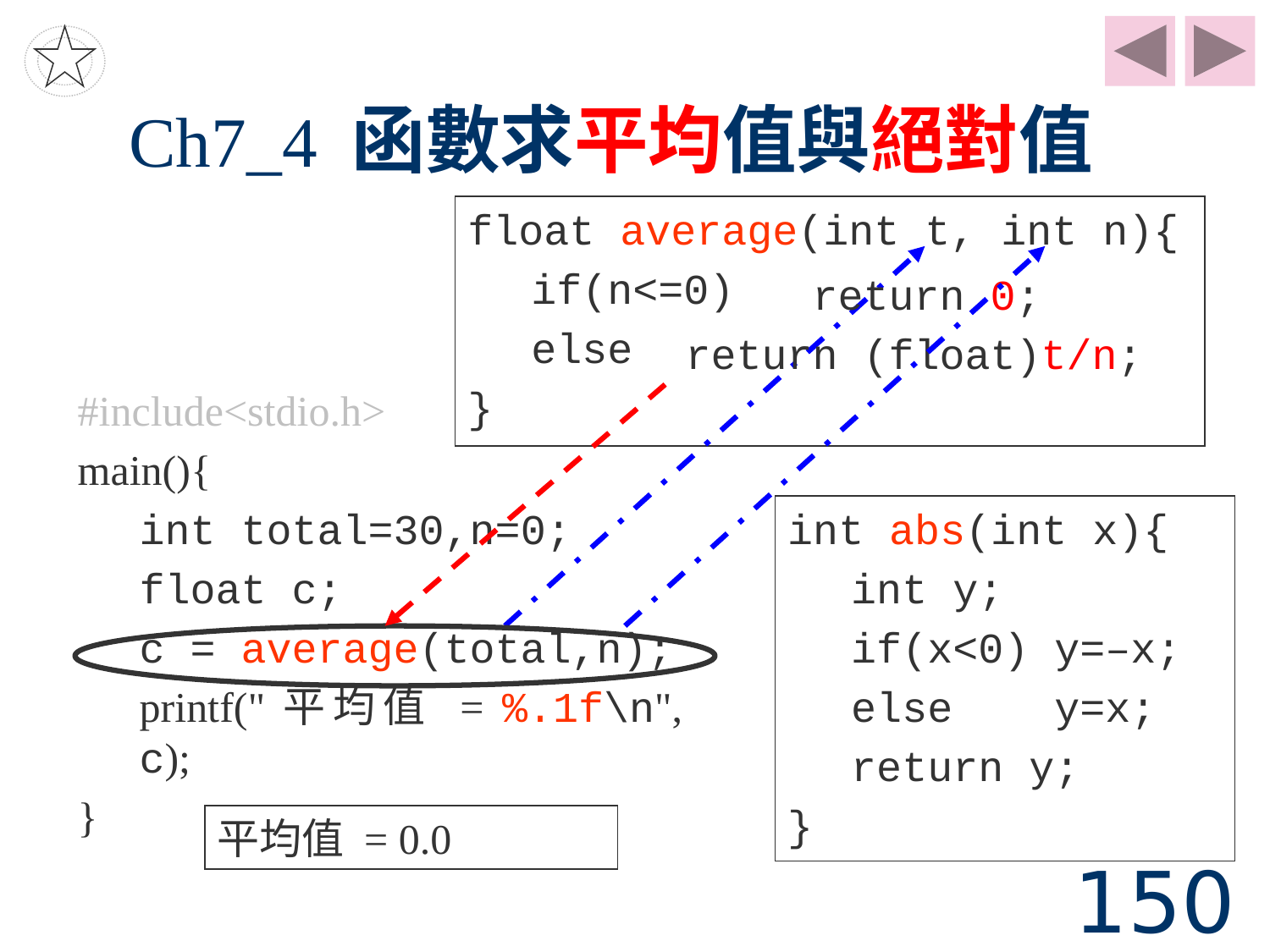

# Ch7_4 函數求平均值與絕對值
float average(int t, int n){
	if(n<=0)
	else
}

	return 0;
return (float)t/n;

#include<stdio.h>
main(){
	int total=30,n=0;
	float c;
	c = average(total,n);
	printf("平均值 = %.1f\n", c);
}
int abs(int x){
	int y;
	if(x<0) y=–x;
	else    y=x;
	return y;
}

平均值 = 0.0
150